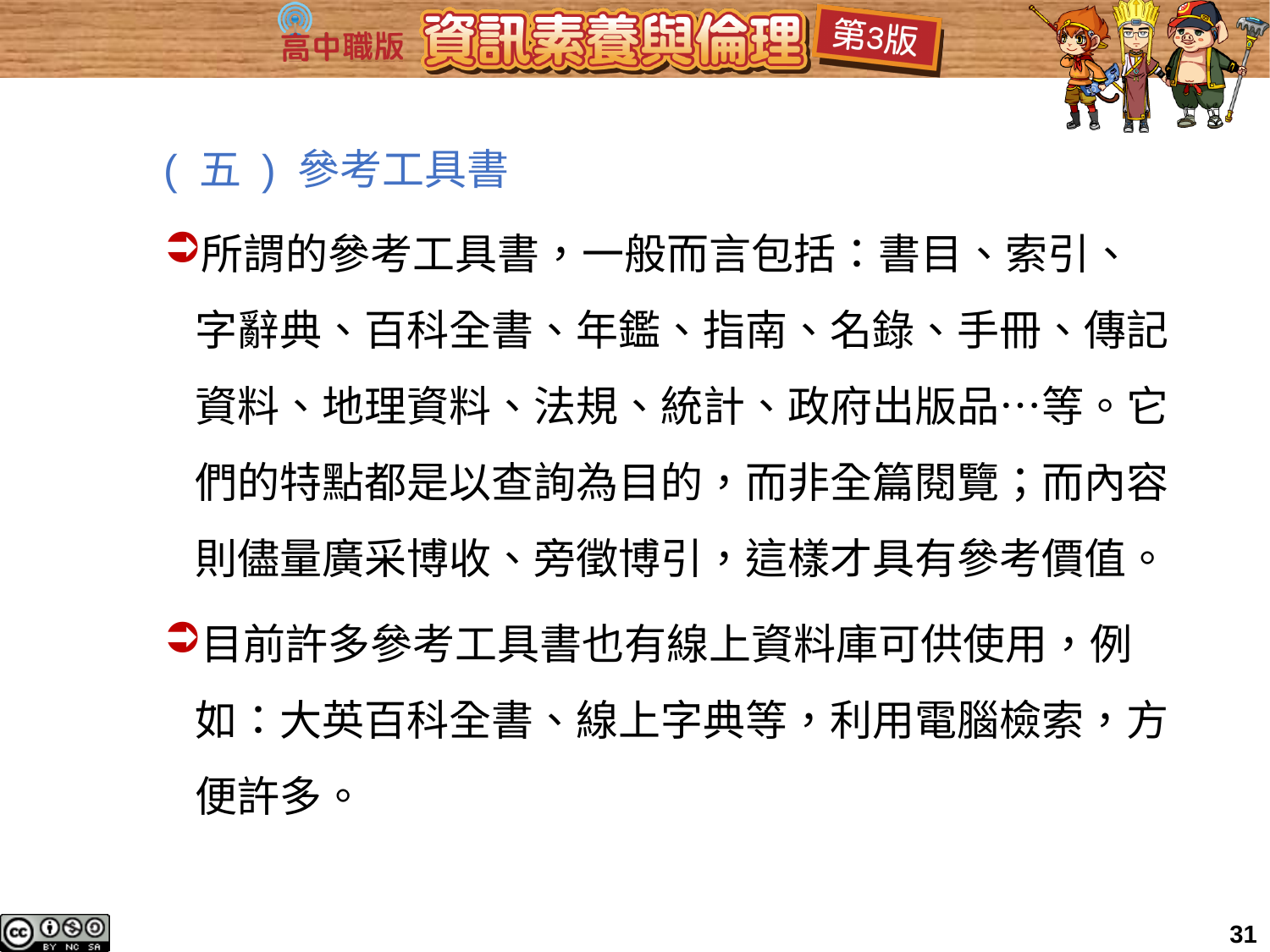

( 五 ) 參考工具書
所謂的參考工具書，一般而言包括：書目、索引、字辭典、百科全書、年鑑、指南、名錄、手冊、傳記資料、地理資料、法規、統計、政府出版品…等。它們的特點都是以查詢為目的，而非全篇閱覽；而內容則儘量廣采博收、旁徵博引，這樣才具有參考價值。
目前許多參考工具書也有線上資料庫可供使用，例如：大英百科全書、線上字典等，利用電腦檢索，方便許多。

31